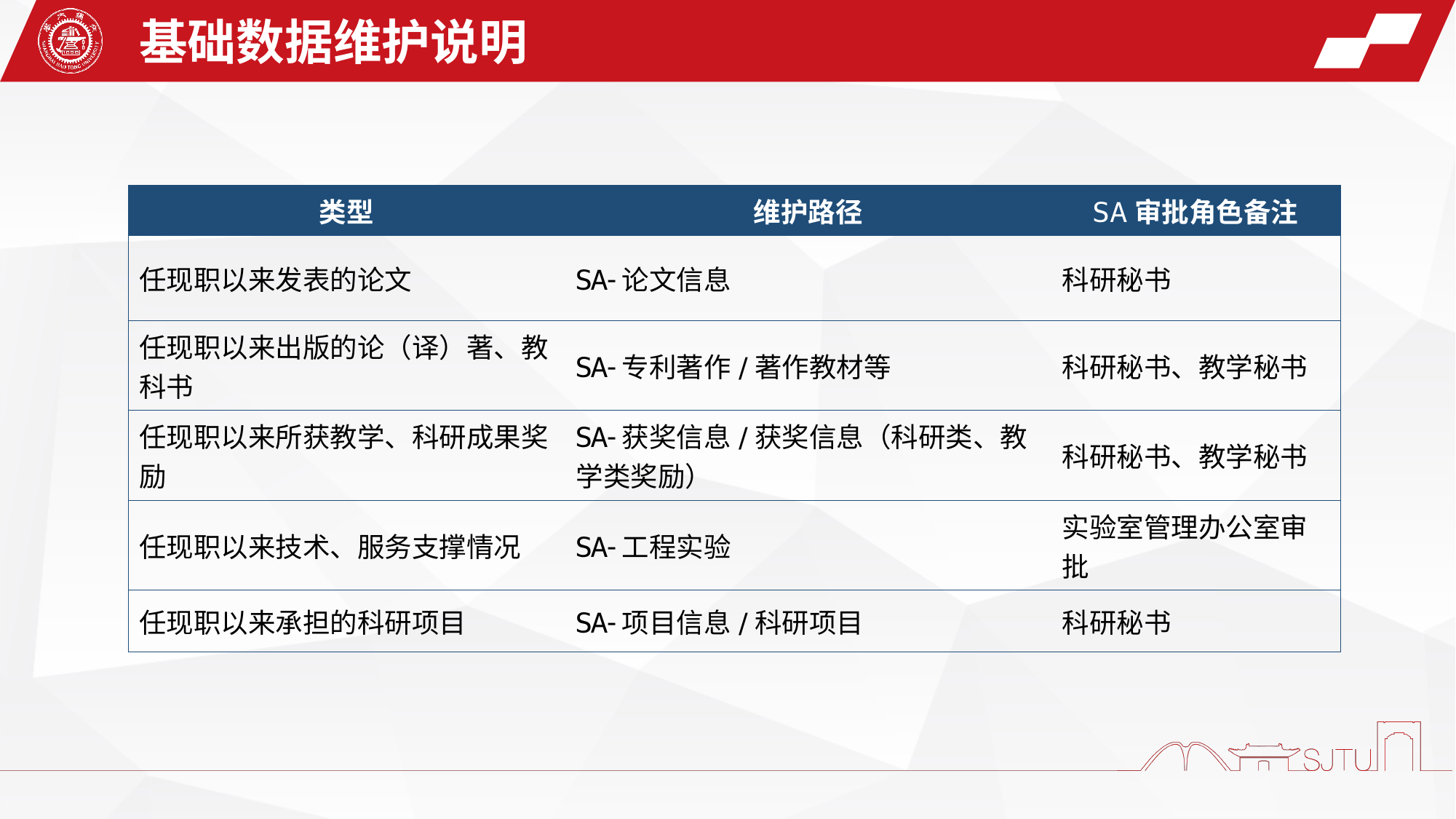

基础数据维护说明
| 类型 | 维护路径 | SA审批角色备注 |
| --- | --- | --- |
| 任现职以来发表的论文 | SA-论文信息 | 科研秘书 |
| 任现职以来出版的论（译）著、教科书 | SA-专利著作/著作教材等 | 科研秘书、教学秘书 |
| 任现职以来所获教学、科研成果奖励 | SA-获奖信息/获奖信息（科研类、教学类奖励） | 科研秘书、教学秘书 |
| 任现职以来技术、服务支撑情况 | SA-工程实验 | 实验室管理办公室审批 |
| 任现职以来承担的科研项目 | SA-项目信息/科研项目 | 科研秘书 |